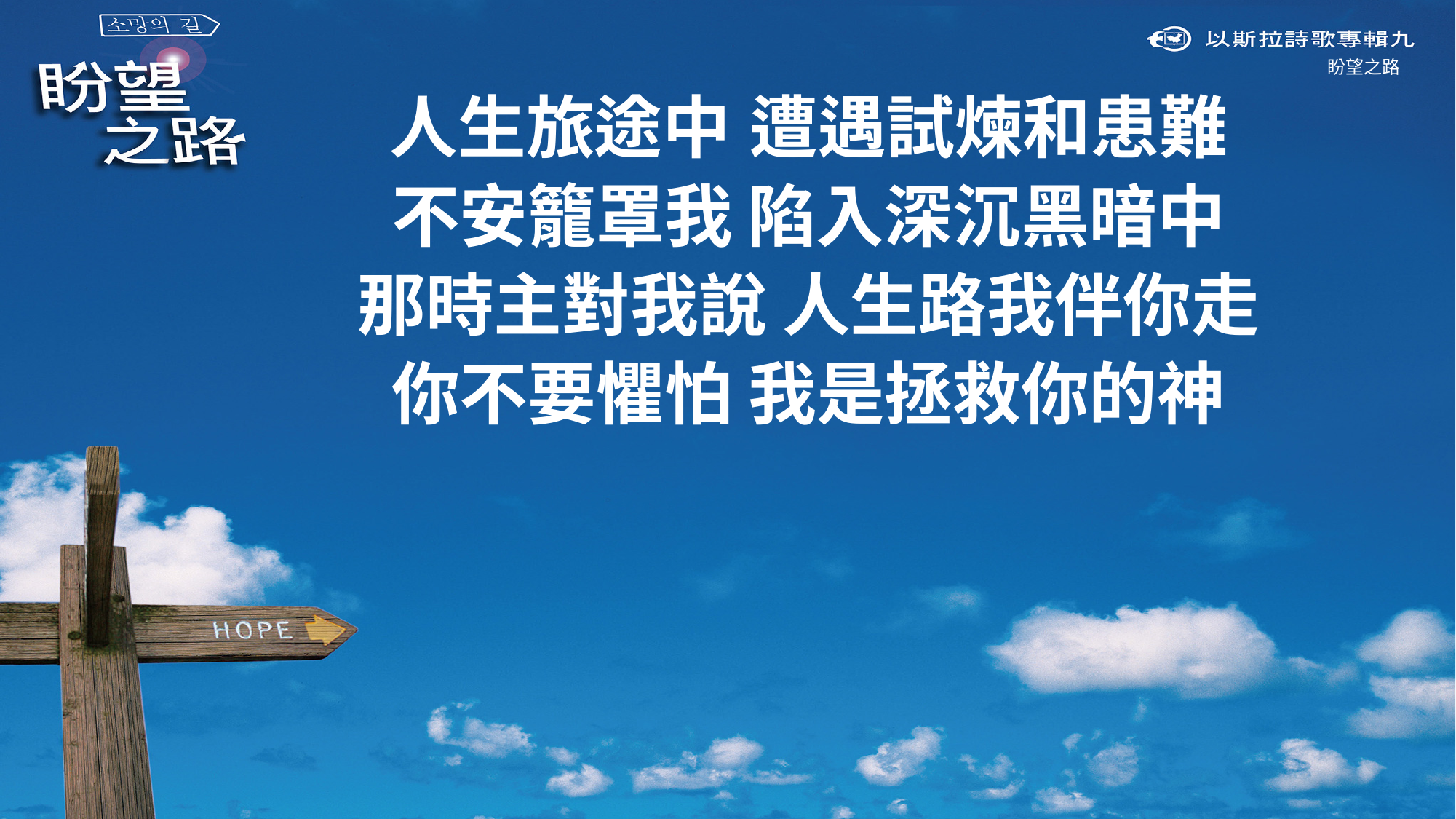

盼望之路
人生旅途中 遭遇試煉和患難
不安籠罩我 陷入深沉黑暗中
那時主對我說 人生路我伴你走
你不要懼怕 我是拯救你的神